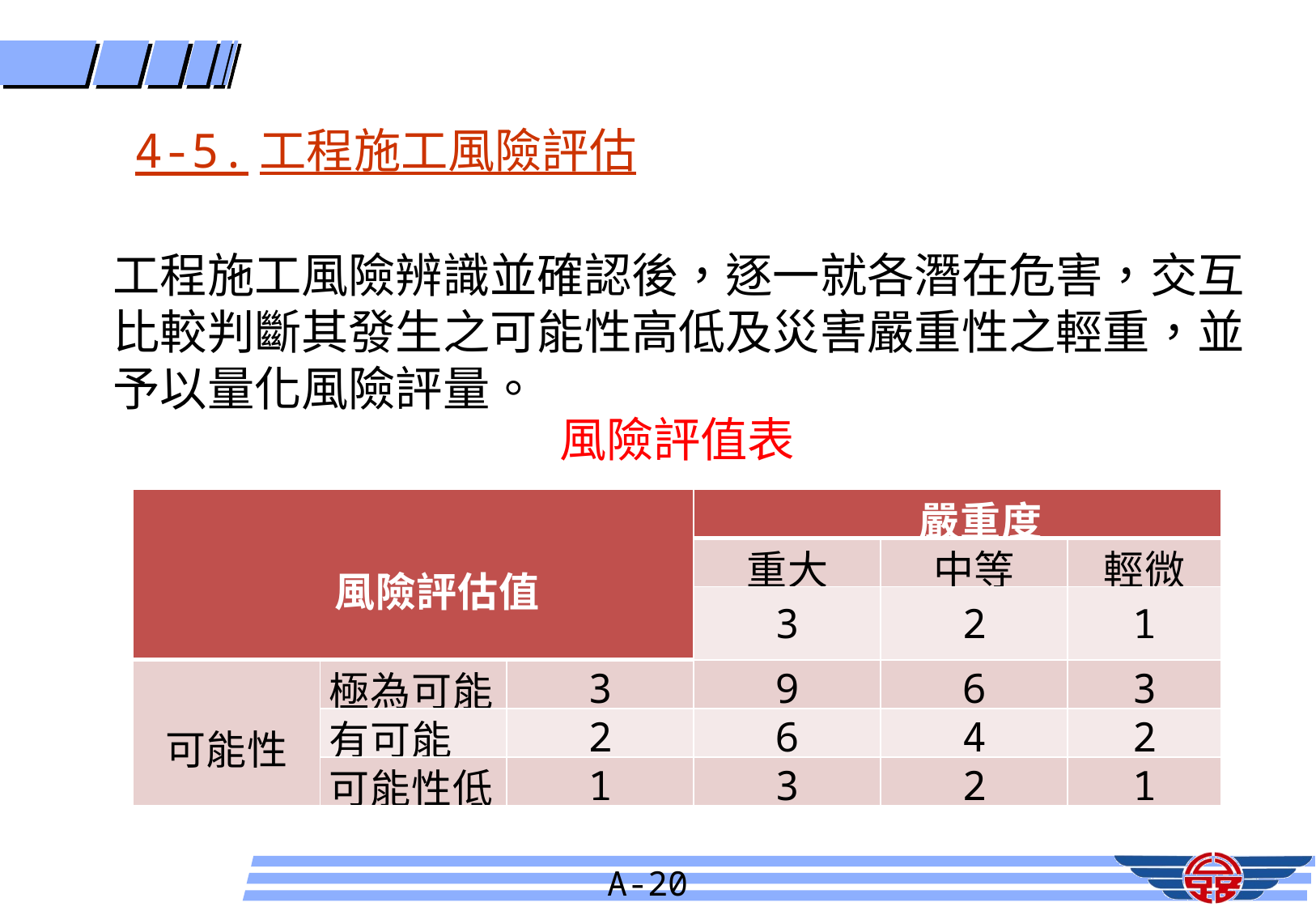

4-5.工程施工風險評估
工程施工風險辨識並確認後，逐一就各潛在危害，交互比較判斷其發生之可能性高低及災害嚴重性之輕重，並予以量化風險評量。
風險評值表
| 風險評估值 |  |  | 嚴重度 |  |  |
| --- | --- | --- | --- | --- | --- |
|  |  |  | 重大 | 中等 | 輕微 |
|  |  |  | 3 | 2 | 1 |
| 可能性 | 極為可能 | 3 | 9 | 6 | 3 |
|  | 有可能 | 2 | 6 | 4 | 2 |
|  | 可能性低 | 1 | 3 | 2 | 1 |